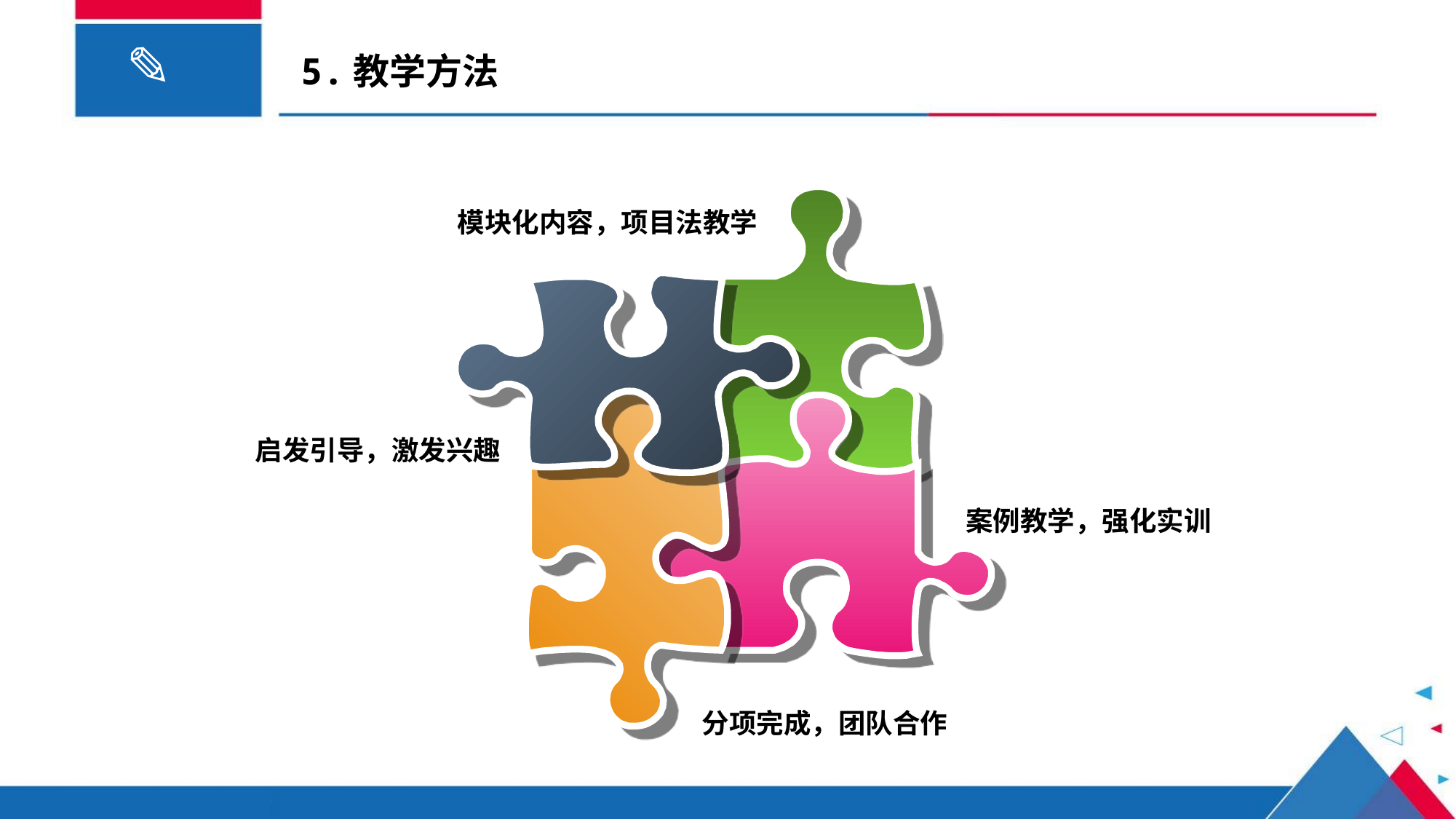

5.教学方法

模块化内容，项目法教学
启发引导，激发兴趣
案例教学，强化实训
分项完成，团队合作